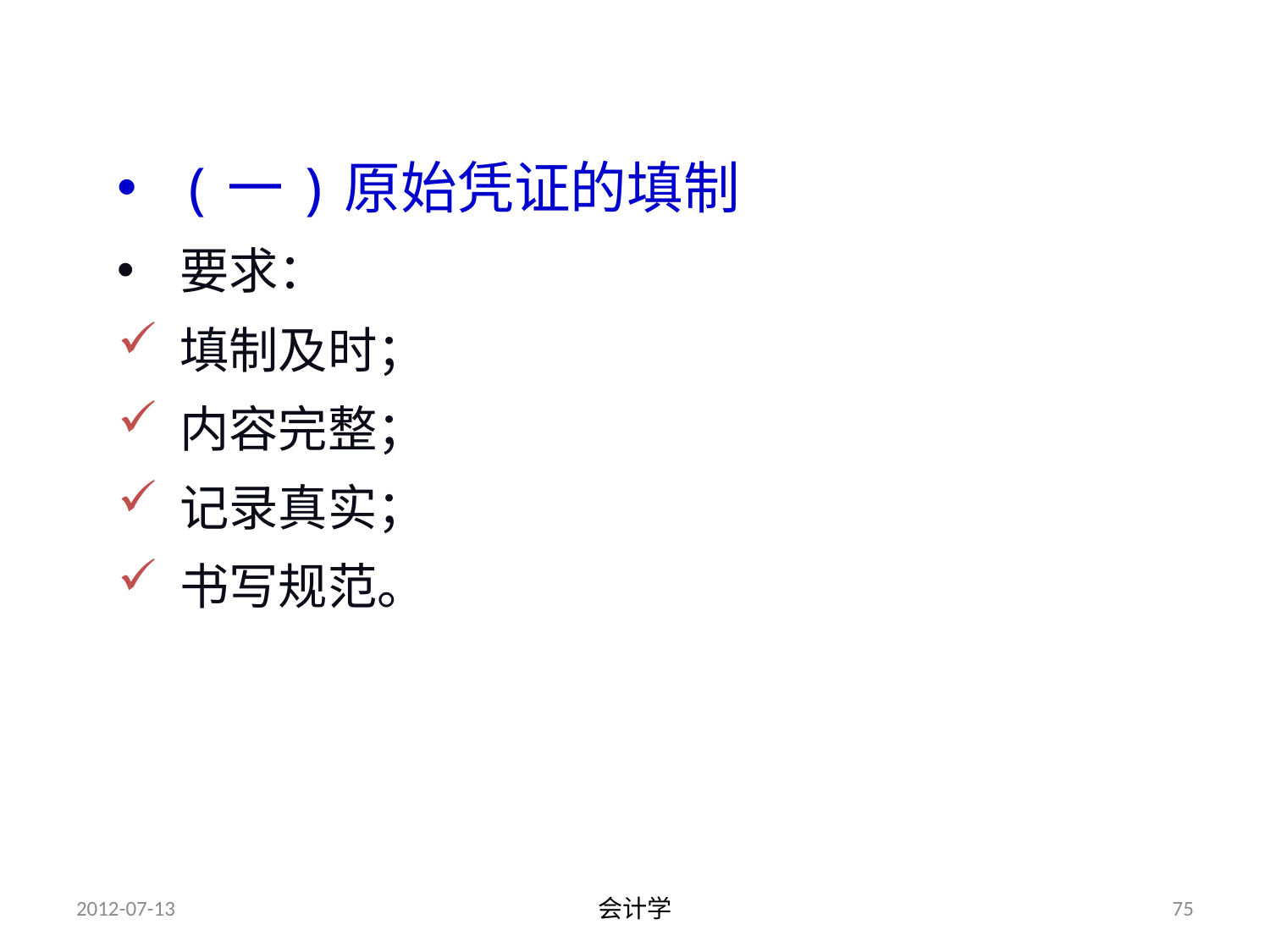

# 三、会计凭证的填制（P.46）
(一)原始凭证的填制
要求：
填制及时；
内容完整；
记录真实；
书写规范。
2012-07-13
会计学
75